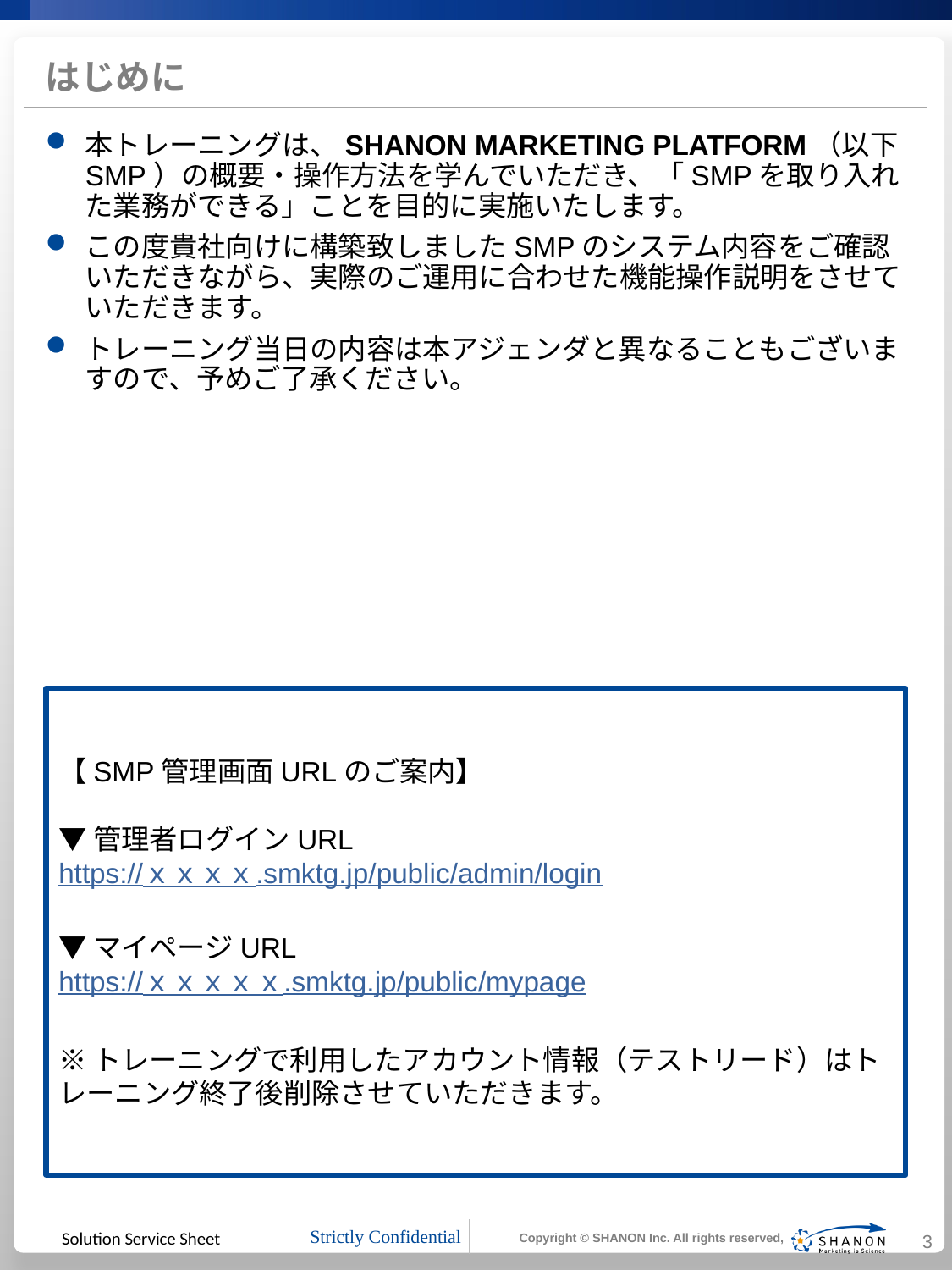

# はじめに
本トレーニングは、SHANON MARKETING PLATFORM（以下SMP）の概要・操作方法を学んでいただき、「SMPを取り入れた業務ができる」ことを目的に実施いたします。
この度貴社向けに構築致しましたSMPのシステム内容をご確認いただきながら、実際のご運用に合わせた機能操作説明をさせていただきます。
トレーニング当日の内容は本アジェンダと異なることもございますので、予めご了承ください。

【SMP管理画面URLのご案内】

▼管理者ログインURL
https://ｘｘｘｘ.smktg.jp/public/admin/login

▼マイページURL
https://ｘｘｘｘｘ.smktg.jp/public/mypage

※トレーニングで利用したアカウント情報（テストリード）はトレーニング終了後削除させていただきます。
3